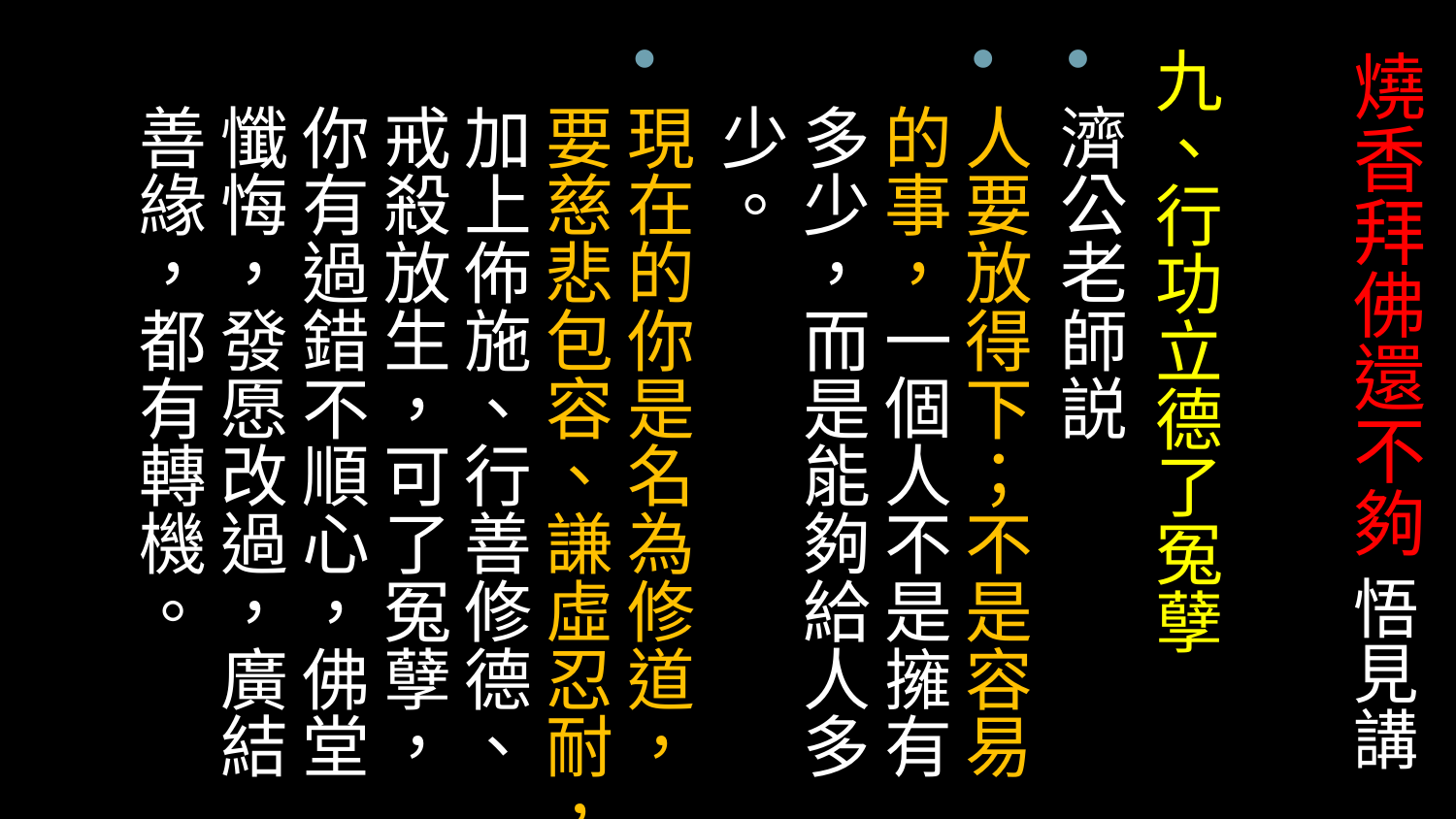

九、行功立德了冤孽
濟公老師説
人要放得下；不是容易的事，一個人不是擁有多少，而是能夠給人多少。
現在的你是名為修道，要慈悲包容、謙虛忍耐，加上佈施、行善修德、戒殺放生，可了冤孽，你有過錯不順心，佛堂懺悔，發愿改過，廣結善緣，都有轉機。

# 燒香拜佛還不夠 悟見講